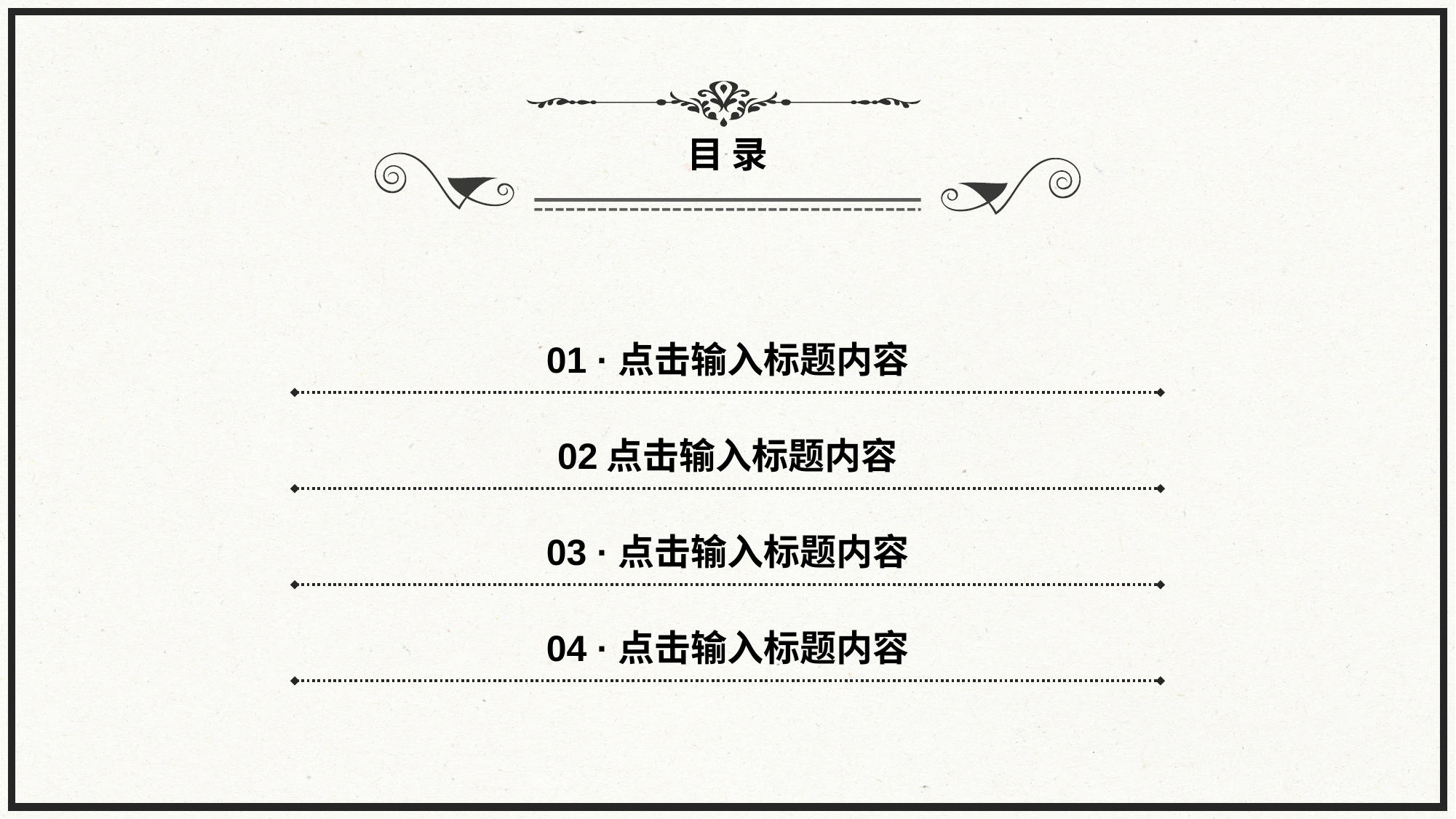

目 录
01 ·点击输入标题内容
02点击输入标题内容
03 ·点击输入标题内容
04 ·点击输入标题内容